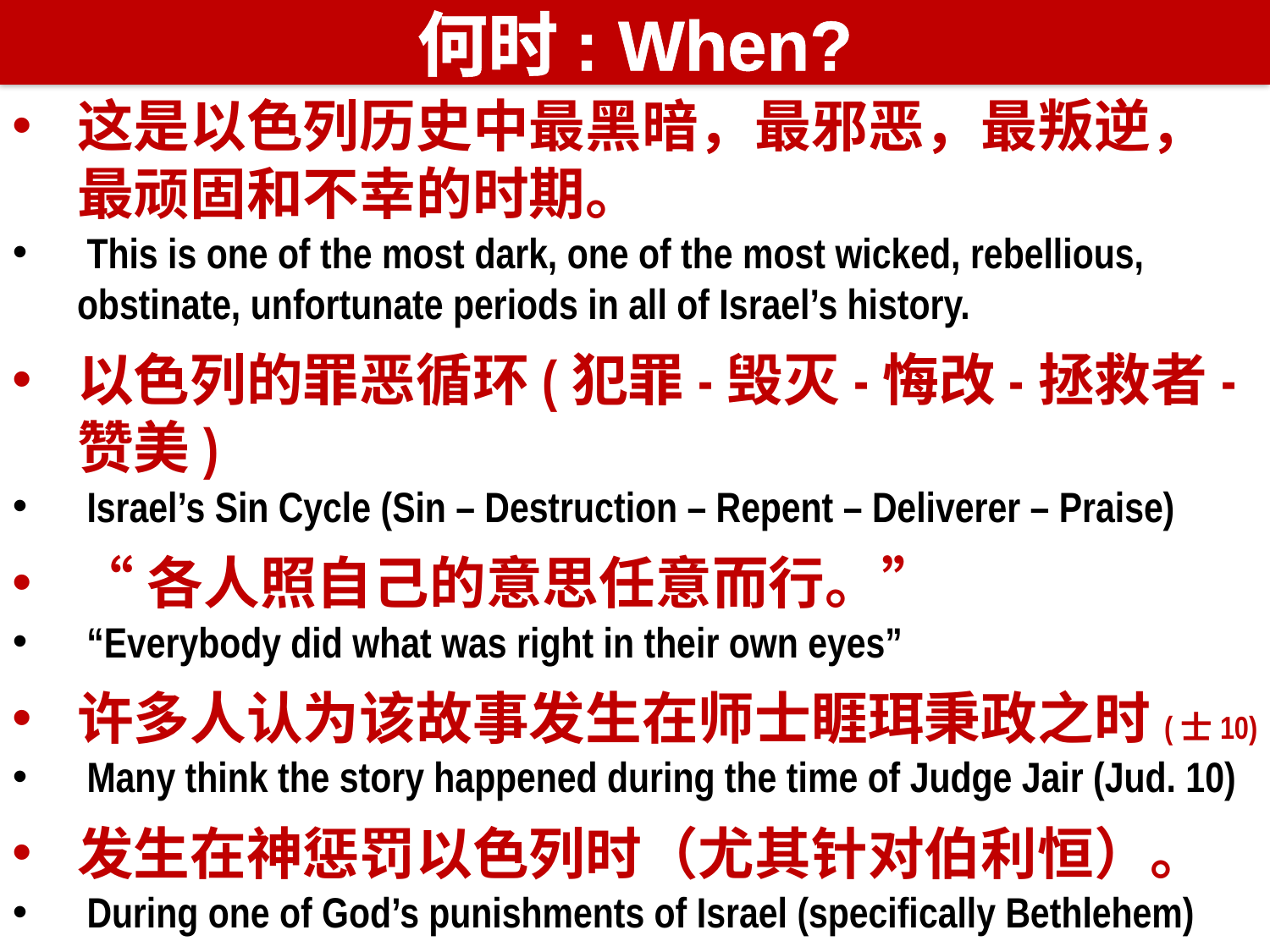

何时: When?
这是以色列历史中最黑暗，最邪恶，最叛逆，最顽固和不幸的时期。
 This is one of the most dark, one of the most wicked, rebellious, obstinate, unfortunate periods in all of Israel’s history.

以色列的罪恶循环(犯罪-毁灭-悔改-拯救者-赞美)
 Israel’s Sin Cycle (Sin – Destruction – Repent – Deliverer – Praise)

“各人照自己的意思任意而行。”
 “Everybody did what was right in their own eyes”

许多人认为该故事发生在师士睚珥秉政之时(士10)
 Many think the story happened during the time of Judge Jair (Jud. 10)

发生在神惩罚以色列时（尤其针对伯利恒）。
 During one of God’s punishments of Israel (specifically Bethlehem)